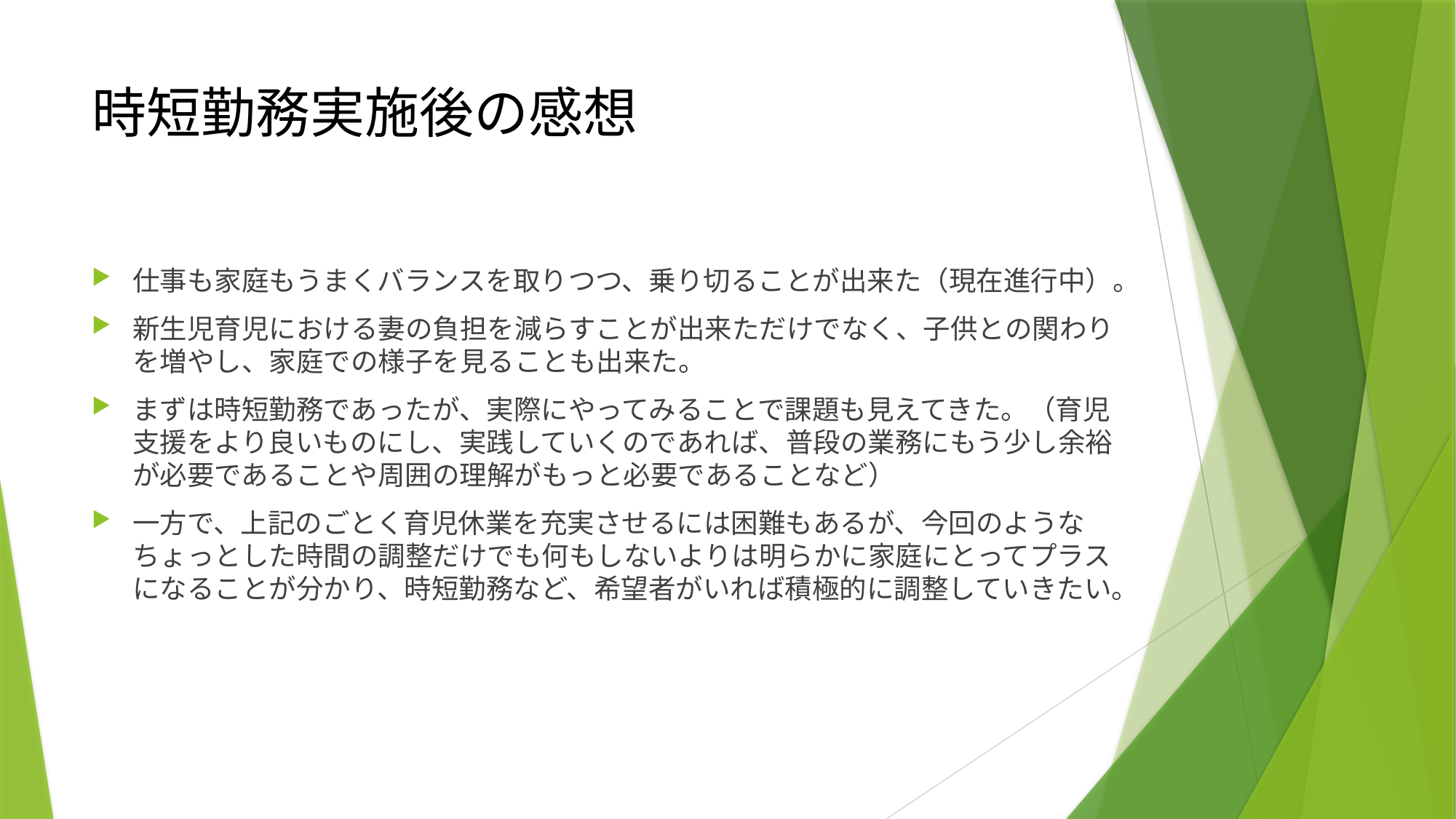

# 時短勤務実施後の感想
仕事も家庭もうまくバランスを取りつつ、乗り切ることが出来た（現在進行中）。
新生児育児における妻の負担を減らすことが出来ただけでなく、子供との関わりを増やし、家庭での様子を見ることも出来た。
まずは時短勤務であったが、実際にやってみることで課題も見えてきた。（育児支援をより良いものにし、実践していくのであれば、普段の業務にもう少し余裕が必要であることや周囲の理解がもっと必要であることなど）
一方で、上記のごとく育児休業を充実させるには困難もあるが、今回のようなちょっとした時間の調整だけでも何もしないよりは明らかに家庭にとってプラスになることが分かり、時短勤務など、希望者がいれば積極的に調整していきたい。